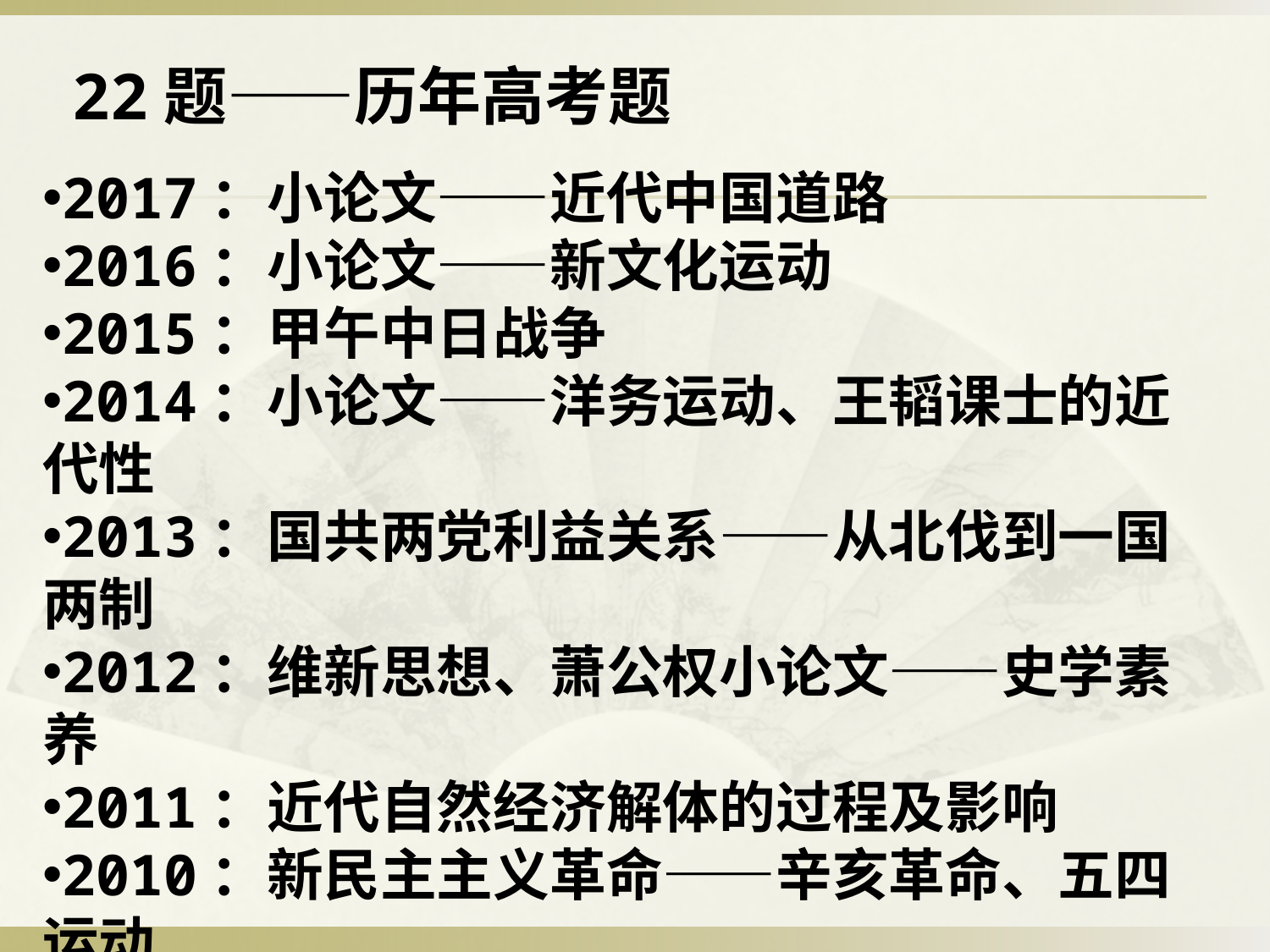

22题——历年高考题
2017：小论文——近代中国道路
2016：小论文——新文化运动
2015：甲午中日战争
2014：小论文——洋务运动、王韬课士的近代性
2013：国共两党利益关系——从北伐到一国两制
2012：维新思想、萧公权小论文——史学素养
2011：近代自然经济解体的过程及影响
2010：新民主主义革命——辛亥革命、五四运动
2009：近代中国社会习俗——婚姻观念变化
2008：抗日战争